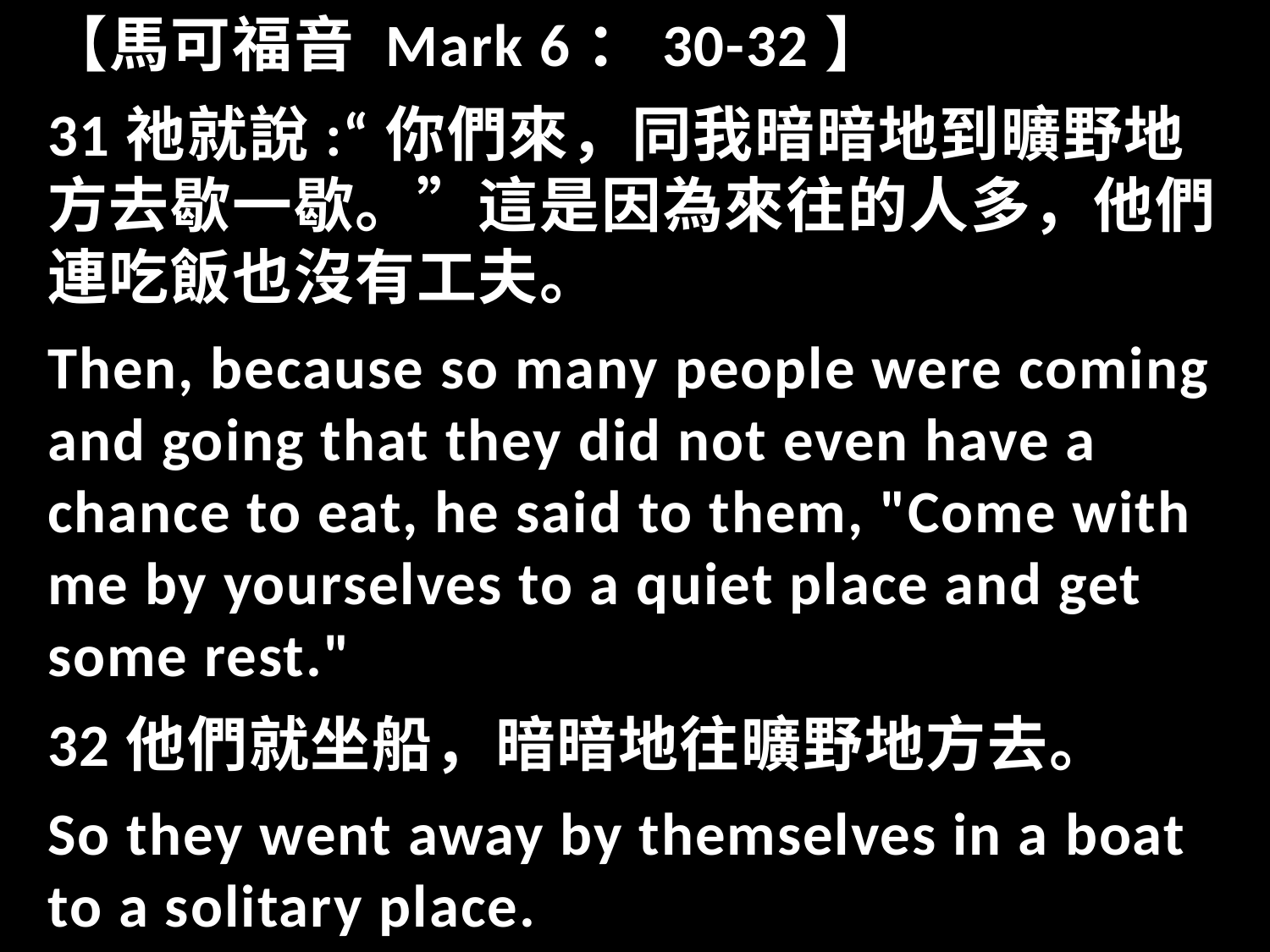

【馬可福音 Mark 6：30-32】
31祂就說:“你們來，同我暗暗地到曠野地方去歇一歇。”這是因為來往的人多，他們連吃飯也沒有工夫。
Then, because so many people were coming and going that they did not even have a chance to eat, he said to them, "Come with me by yourselves to a quiet place and get some rest."
32他們就坐船，暗暗地往曠野地方去。
So they went away by themselves in a boat to a solitary place.